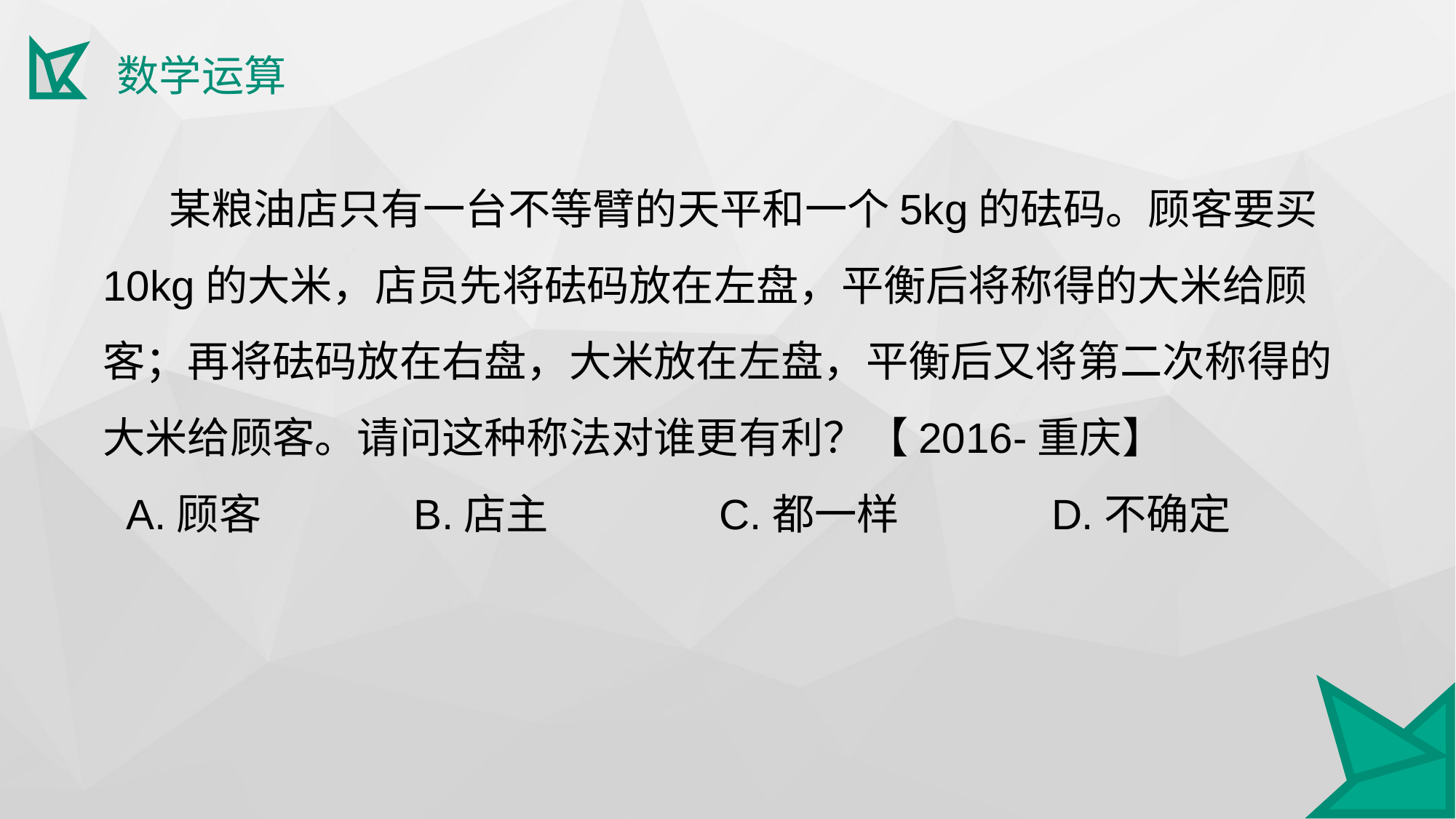

数学运算

       某粮油店只有一台不等臂的天平和一个5kg的砝码。顾客要买10kg的大米，店员先将砝码放在左盘，平衡后将称得的大米给顾客；再将砝码放在右盘，大米放在左盘，平衡后又将第二次称得的大米给顾客。请问这种称法对谁更有利？【2016-重庆】
  A.顾客               B.店主                 C.都一样               D.不确定
.